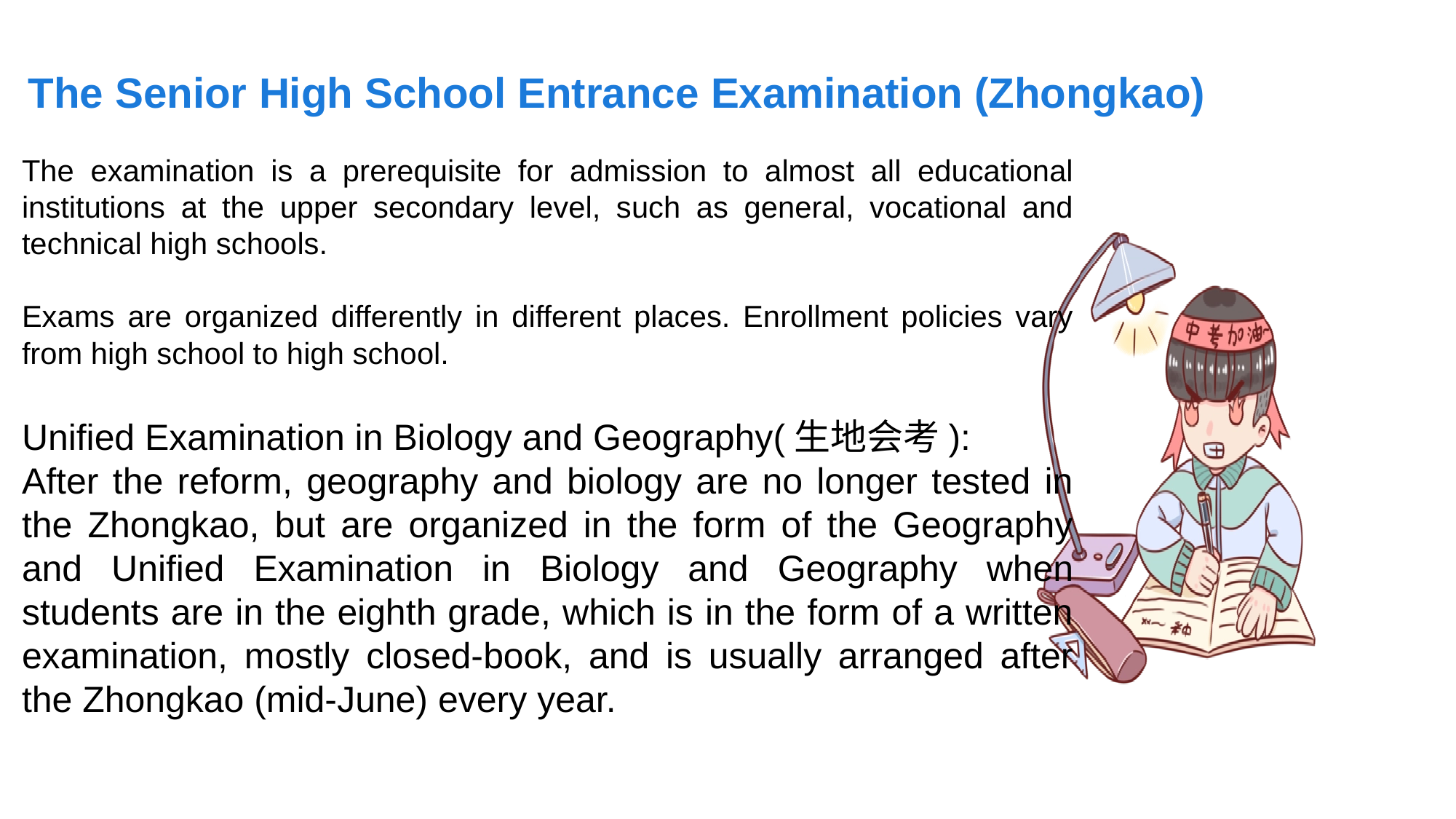

# The Senior High School Entrance Examination (Zhongkao)
The examination is a prerequisite for admission to almost all educational institutions at the upper secondary level, such as general, vocational and technical high schools.

Exams are organized differently in different places. Enrollment policies vary from high school to high school.

Unified Examination in Biology and Geography(生地会考):
After the reform, geography and biology are no longer tested in the Zhongkao, but are organized in the form of the Geography and Unified Examination in Biology and Geography when students are in the eighth grade, which is in the form of a written examination, mostly closed-book, and is usually arranged after the Zhongkao (mid-June) every year.

9